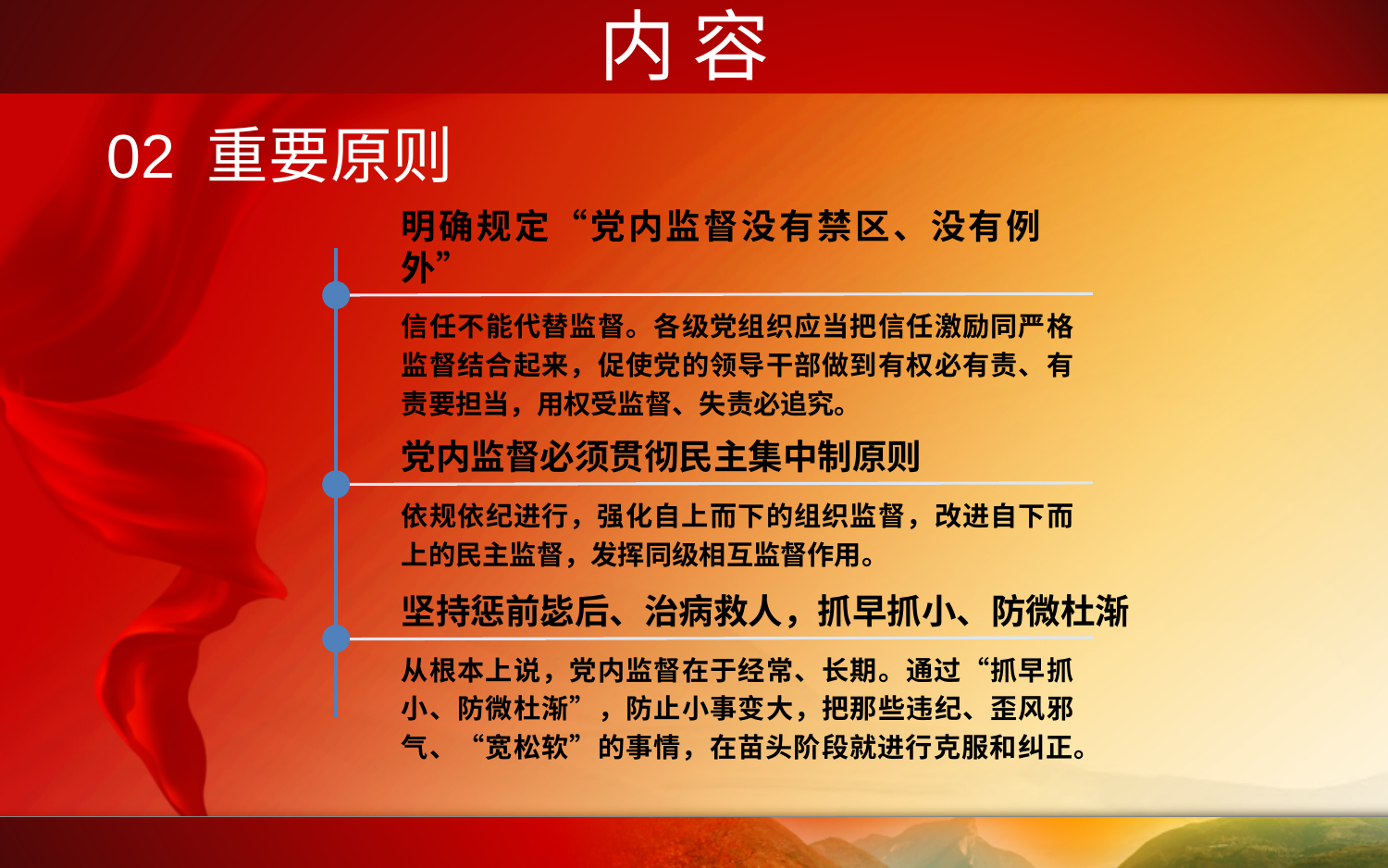

内 容
02 重要原则
明确规定“党内监督没有禁区、没有例外”

信任不能代替监督。各级党组织应当把信任激励同严格监督结合起来，促使党的领导干部做到有权必有责、有责要担当，用权受监督、失责必追究。
党内监督必须贯彻民主集中制原则

依规依纪进行，强化自上而下的组织监督，改进自下而上的民主监督，发挥同级相互监督作用。
坚持惩前毖后、治病救人，抓早抓小、防微杜渐

从根本上说，党内监督在于经常、长期。通过“抓早抓小、防微杜渐”，防止小事变大，把那些违纪、歪风邪气、“宽松软”的事情，在苗头阶段就进行克服和纠正。